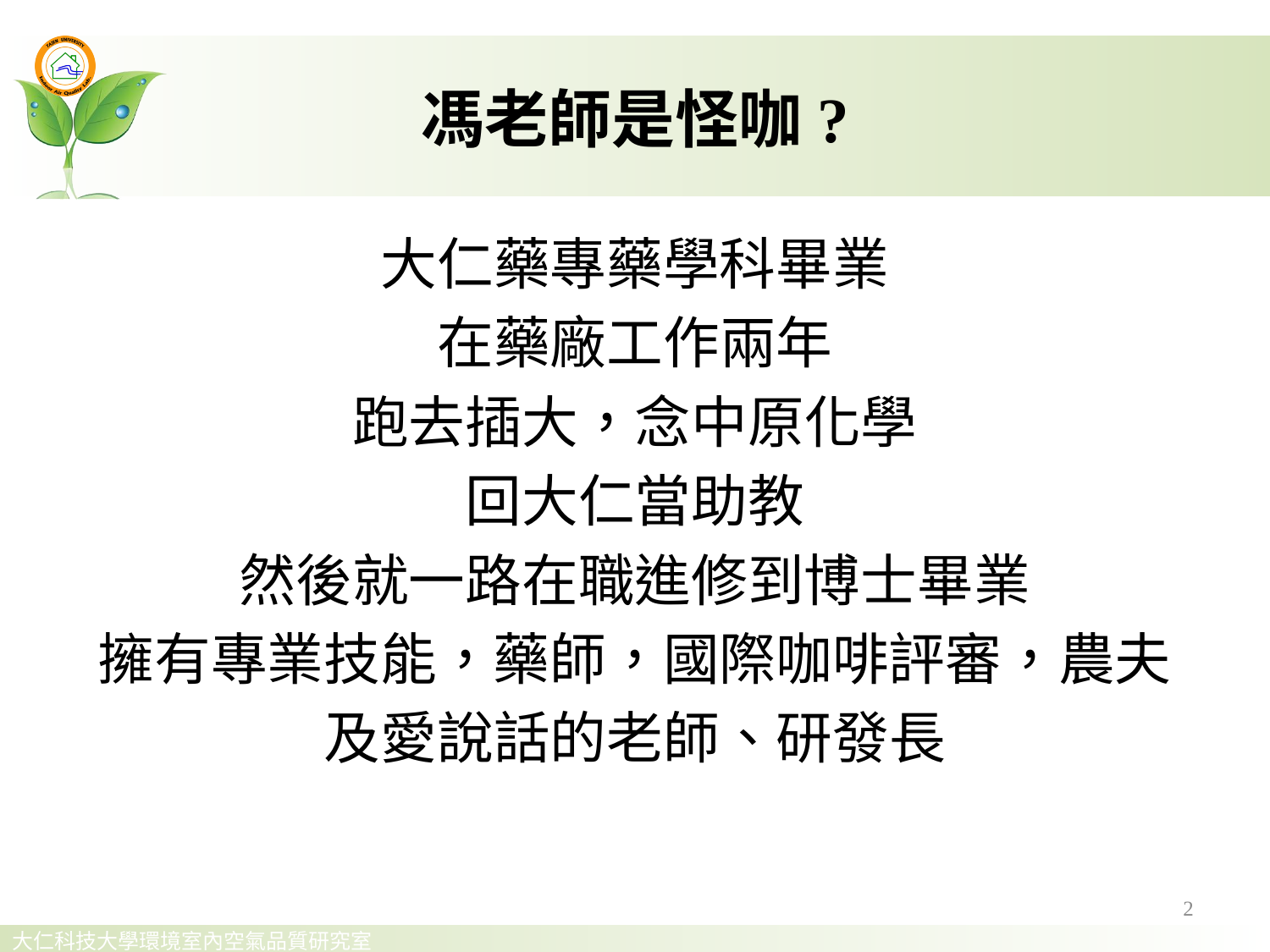

# 馮老師是怪咖?
大仁藥專藥學科畢業
在藥廠工作兩年
跑去插大，念中原化學
回大仁當助教
然後就一路在職進修到博士畢業
擁有專業技能，藥師，國際咖啡評審，農夫
及愛說話的老師、研發長
2